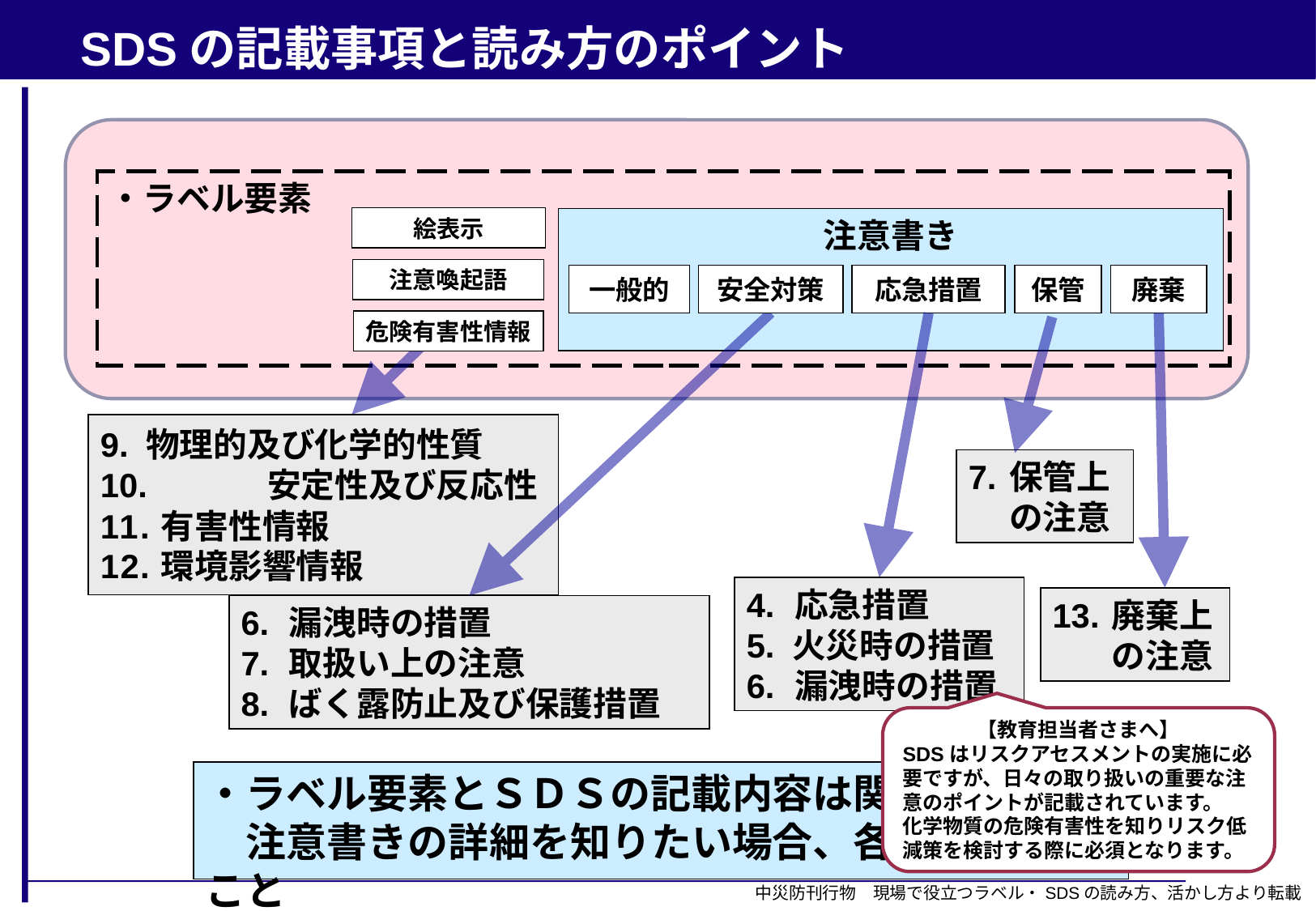

SDSの記載事項と読み方のポイント

・ラベル要素
絵表示
注意書き
注意喚起語
一般的
安全対策
応急措置
保管
廃棄
危険有害性情報

9.	物理的及び化学的性質
10.	安定性及び反応性
有害性情報
環境影響情報

7.	保管上の注意
4.	応急措置
5.	火災時の措置
6.	漏洩時の措置
13. 	廃棄上の注意
6.	漏洩時の措置
7.	取扱い上の注意
8.	ばく露防止及び保護措置
【教育担当者さまへ】
SDSはリスクアセスメントの実施に必要ですが、日々の取り扱いの重要な注意のポイントが記載されています。
化学物質の危険有害性を知りリスク低減策を検討する際に必須となります。
・ラベル要素とＳＤＳの記載内容は関連がある
　注意書きの詳細を知りたい場合、各項目を見ること
20
中災防刊行物　現場で役立つラベル・SDSの読み方、活かし方より転載